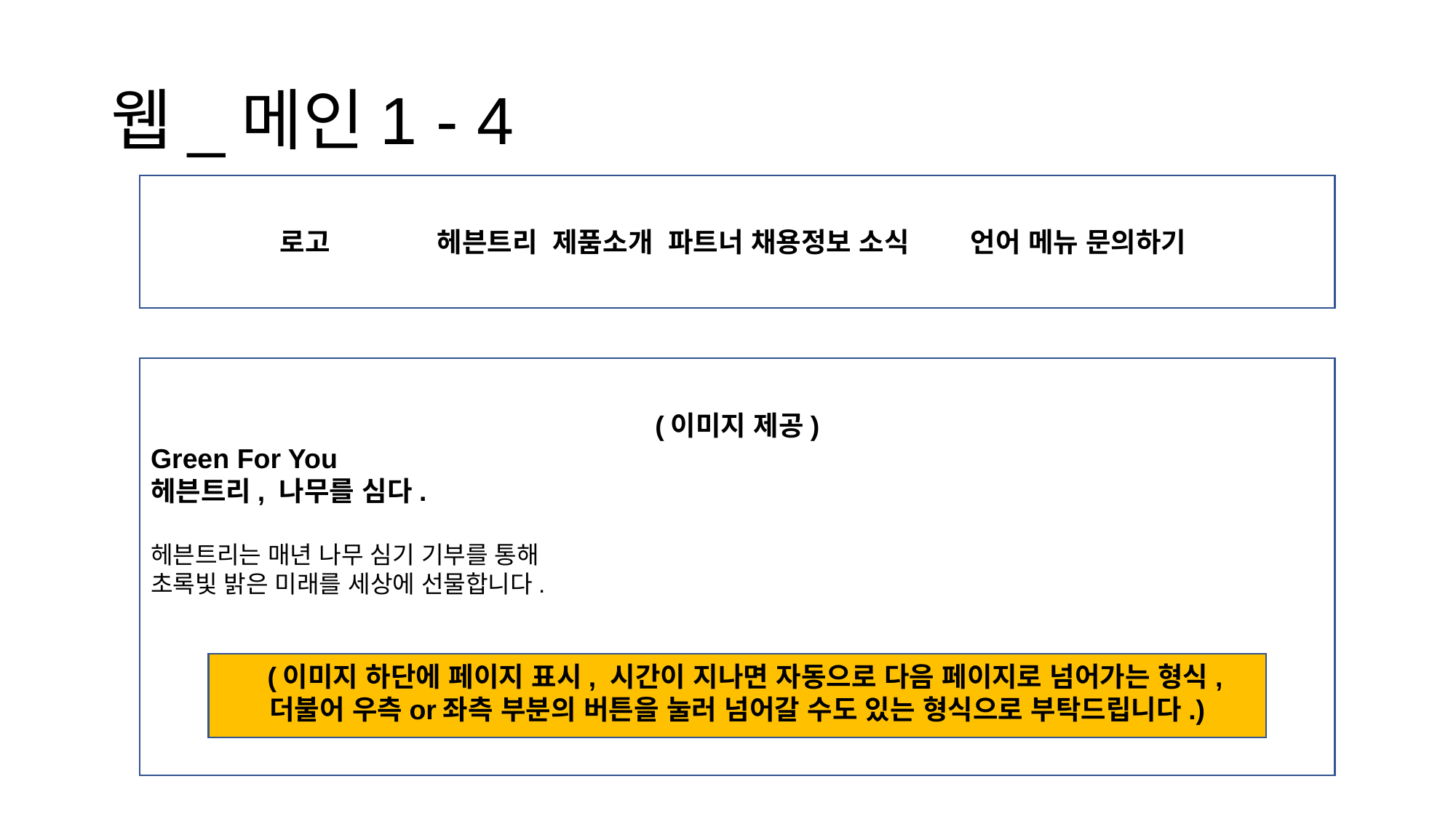

# 웹_메인1 - 4
로고              헤븐트리  제품소개  파트너 채용정보 소식        언어 메뉴 문의하기
(이미지 제공)
Green For You
헤븐트리, 나무를 심다.

헤븐트리는 매년 나무 심기 기부를 통해
초록빛 밝은 미래를 세상에 선물합니다.

  (이미지 하단에 페이지 표시, 시간이 지나면 자동으로 다음 페이지로 넘어가는 형식,
더불어 우측or좌측 부분의 버튼을 눌러 넘어갈 수도 있는 형식으로 부탁드립니다.)